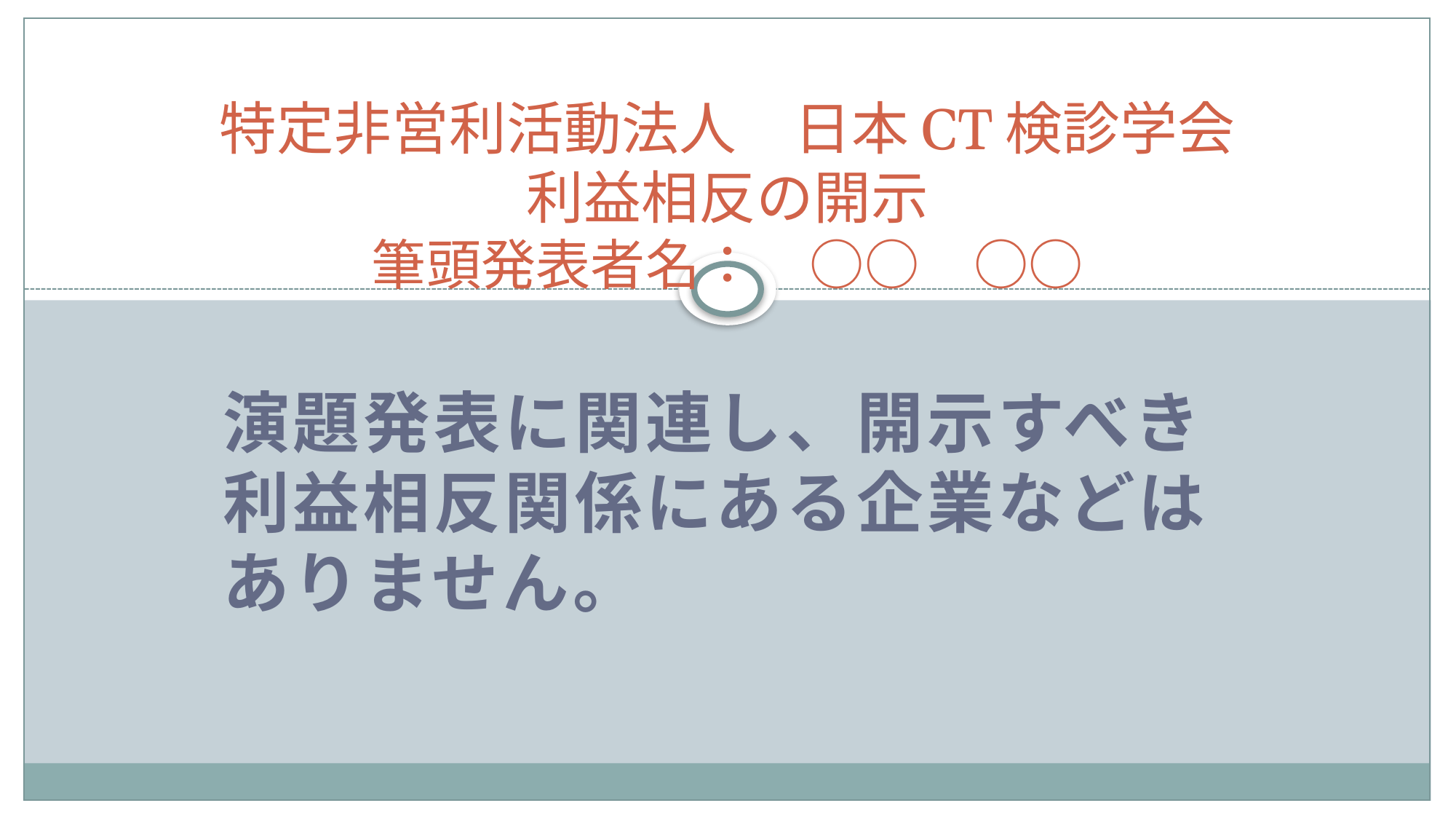

# 特定非営利活動法人　日本CT検診学会 利益相反の開示 筆頭発表者名：　○○　○○
演題発表に関連し、開示すべき利益相反関係にある企業などはありません。